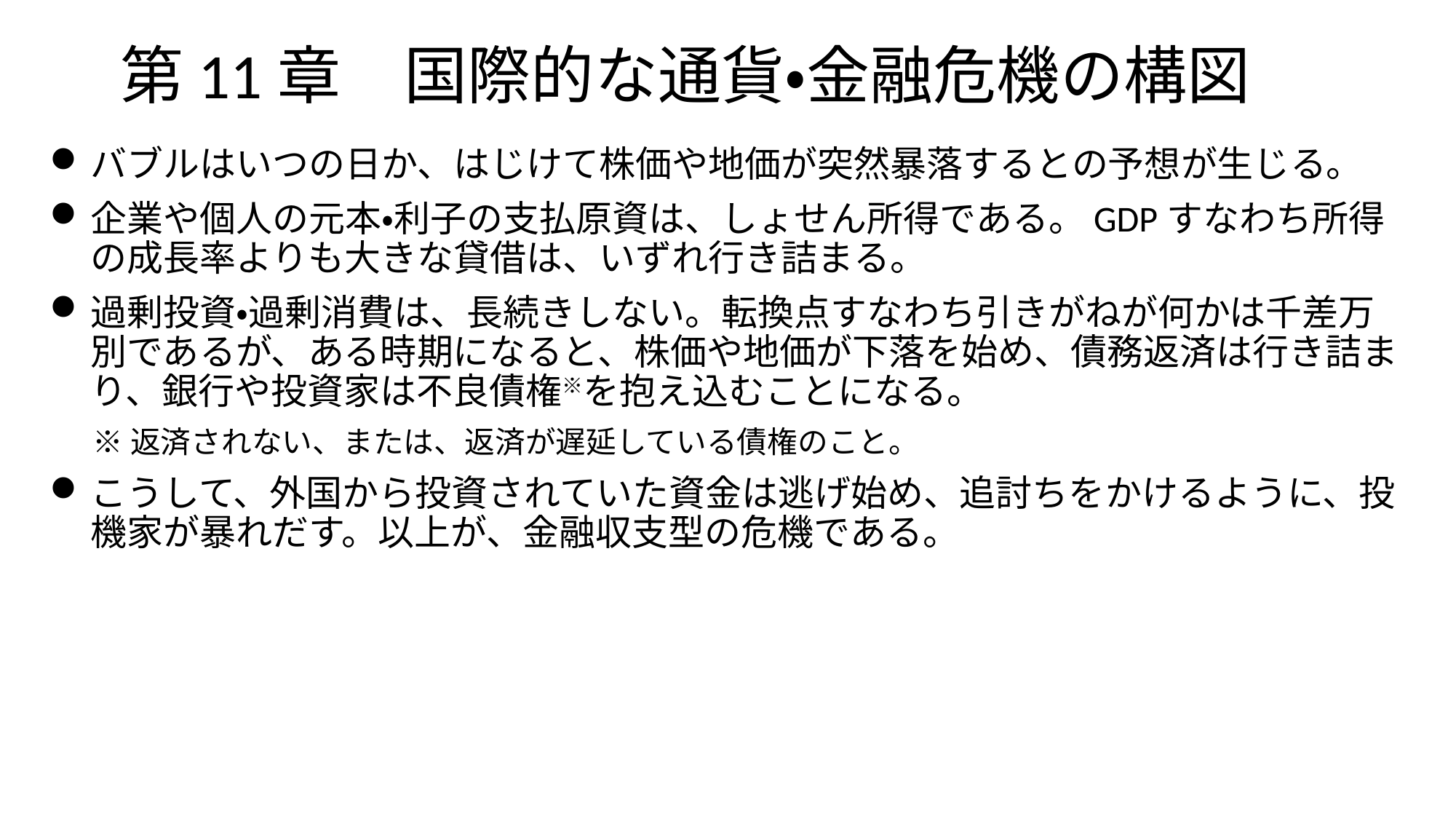

# 第11章　国際的な通貨・金融危機の構図
バブルはいつの日か、はじけて株価や地価が突然暴落するとの予想が生じる。
企業や個人の元本・利子の支払原資は、しょせん所得である。GDPすなわち所得の成長率よりも大きな貸借は、いずれ行き詰まる。
過剰投資・過剰消費は、長続きしない。転換点すなわち引きがねが何かは千差万別であるが、ある時期になると、株価や地価が下落を始め、債務返済は行き詰まり、銀行や投資家は不良債権※を抱え込むことになる。
※返済されない、または、返済が遅延している債権のこと。
こうして、外国から投資されていた資金は逃げ始め、追討ちをかけるように、投機家が暴れだす。以上が、金融収支型の危機である。